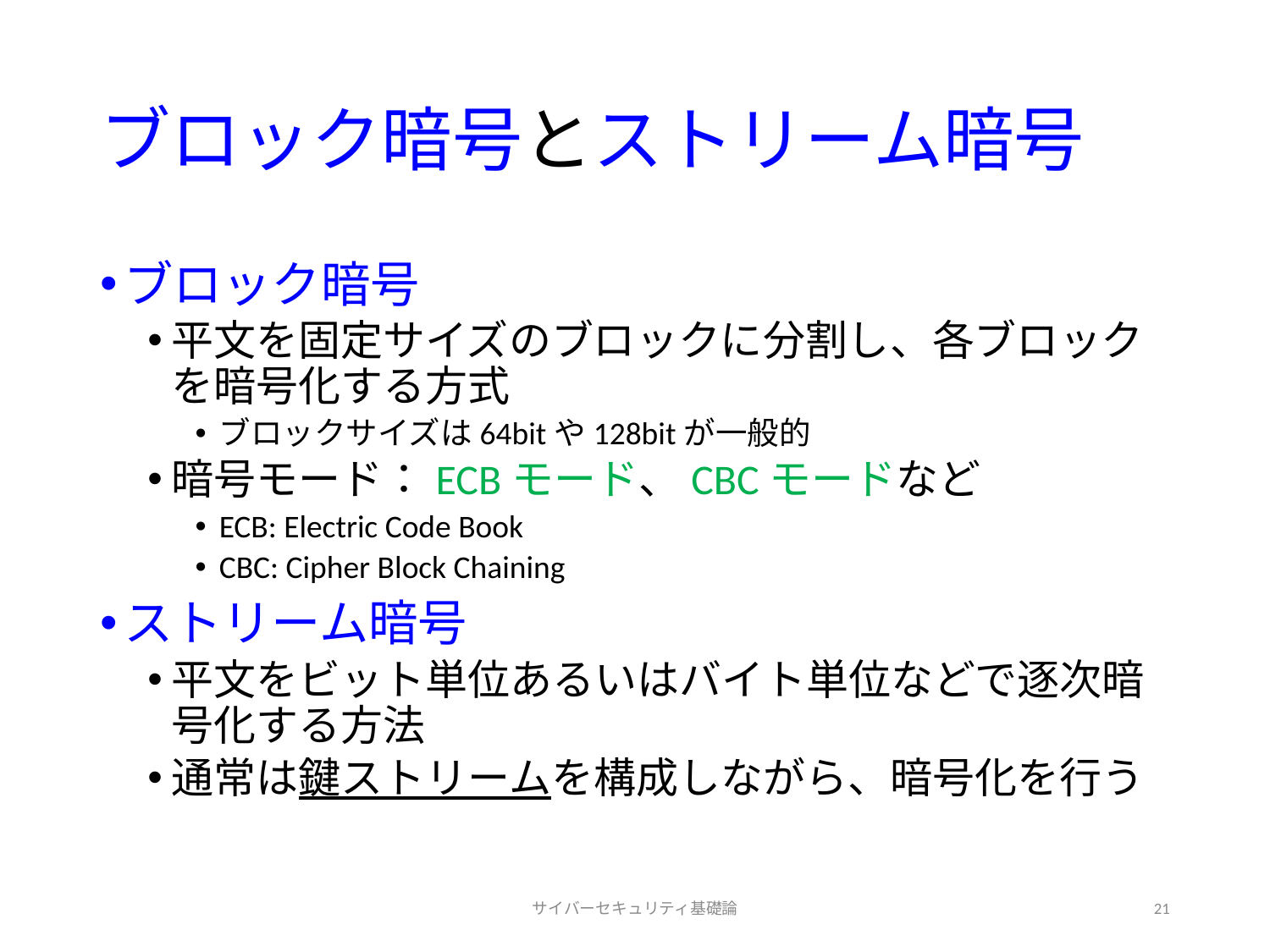

# ブロック暗号とストリーム暗号
ブロック暗号
平文を固定サイズのブロックに分割し、各ブロックを暗号化する方式
ブロックサイズは64bitや128bitが一般的
暗号モード：ECBモード、CBCモードなど
ECB: Electric Code Book
CBC: Cipher Block Chaining
ストリーム暗号
平文をビット単位あるいはバイト単位などで逐次暗号化する方法
通常は鍵ストリームを構成しながら、暗号化を行う
サイバーセキュリティ基礎論
21